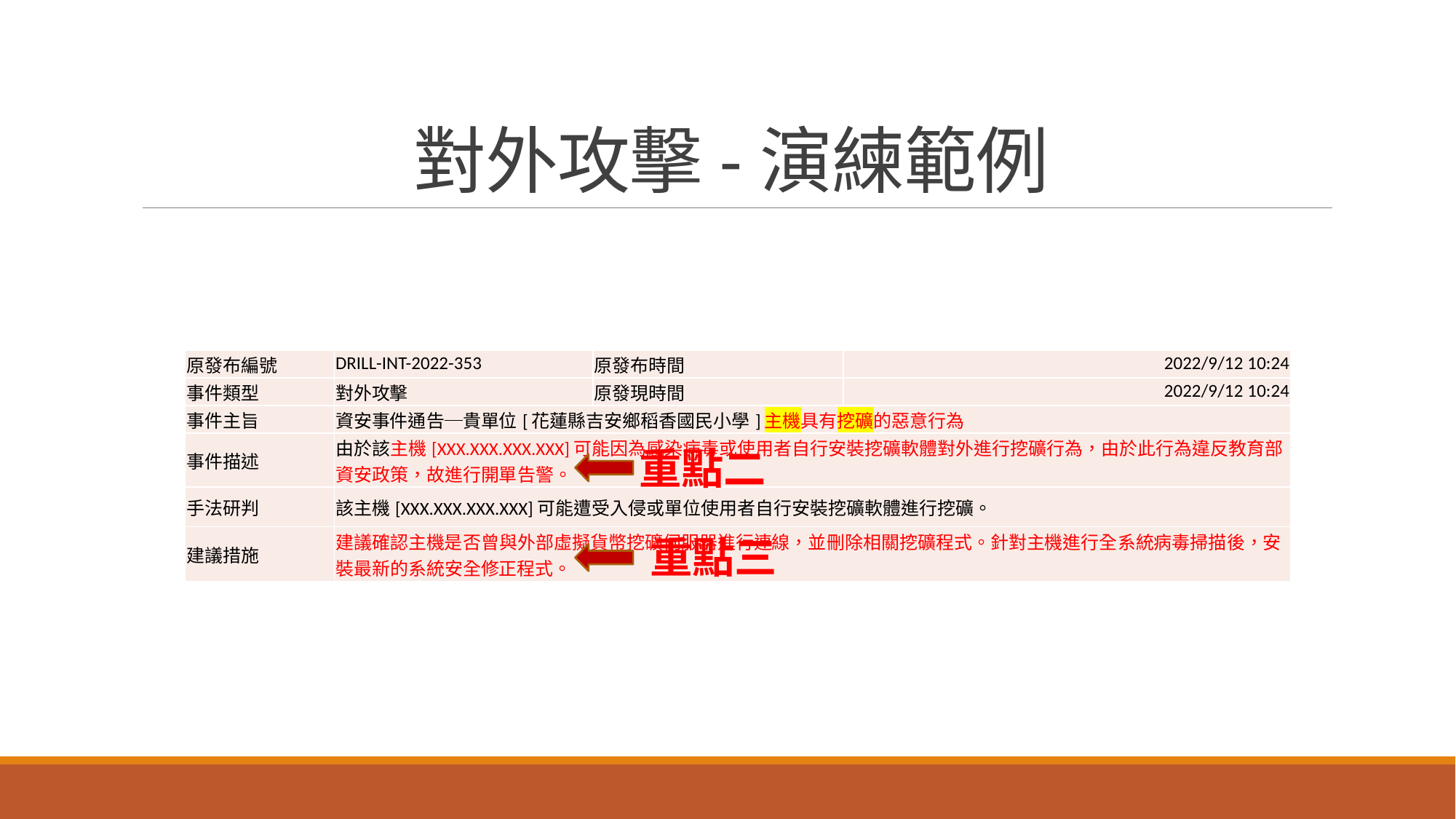

# 對外攻擊-演練範例
| 原發布編號 | DRILL-INT-2022-353 | 原發布時間 | 2022/9/12 10:24 |
| --- | --- | --- | --- |
| 事件類型 | 對外攻擊 | 原發現時間 | 2022/9/12 10:24 |
| 事件主旨 | 資安事件通告─貴單位[花蓮縣吉安鄉稻香國民小學]主機具有挖礦的惡意行為 |  |  |
| 事件描述 | 由於該主機[XXX.XXX.XXX.XXX]可能因為感染病毒或使用者自行安裝挖礦軟體對外進行挖礦行為，由於此行為違反教育部資安政策，故進行開單告警。 |  |  |
| 手法研判 | 該主機[XXX.XXX.XXX.XXX]可能遭受入侵或單位使用者自行安裝挖礦軟體進行挖礦。 |  |  |
| 建議措施 | 建議確認主機是否曾與外部虛擬貨幣挖礦伺服器進行連線，並刪除相關挖礦程式。針對主機進行全系統病毒掃描後，安裝最新的系統安全修正程式。 |  |  |
重點二

重點三